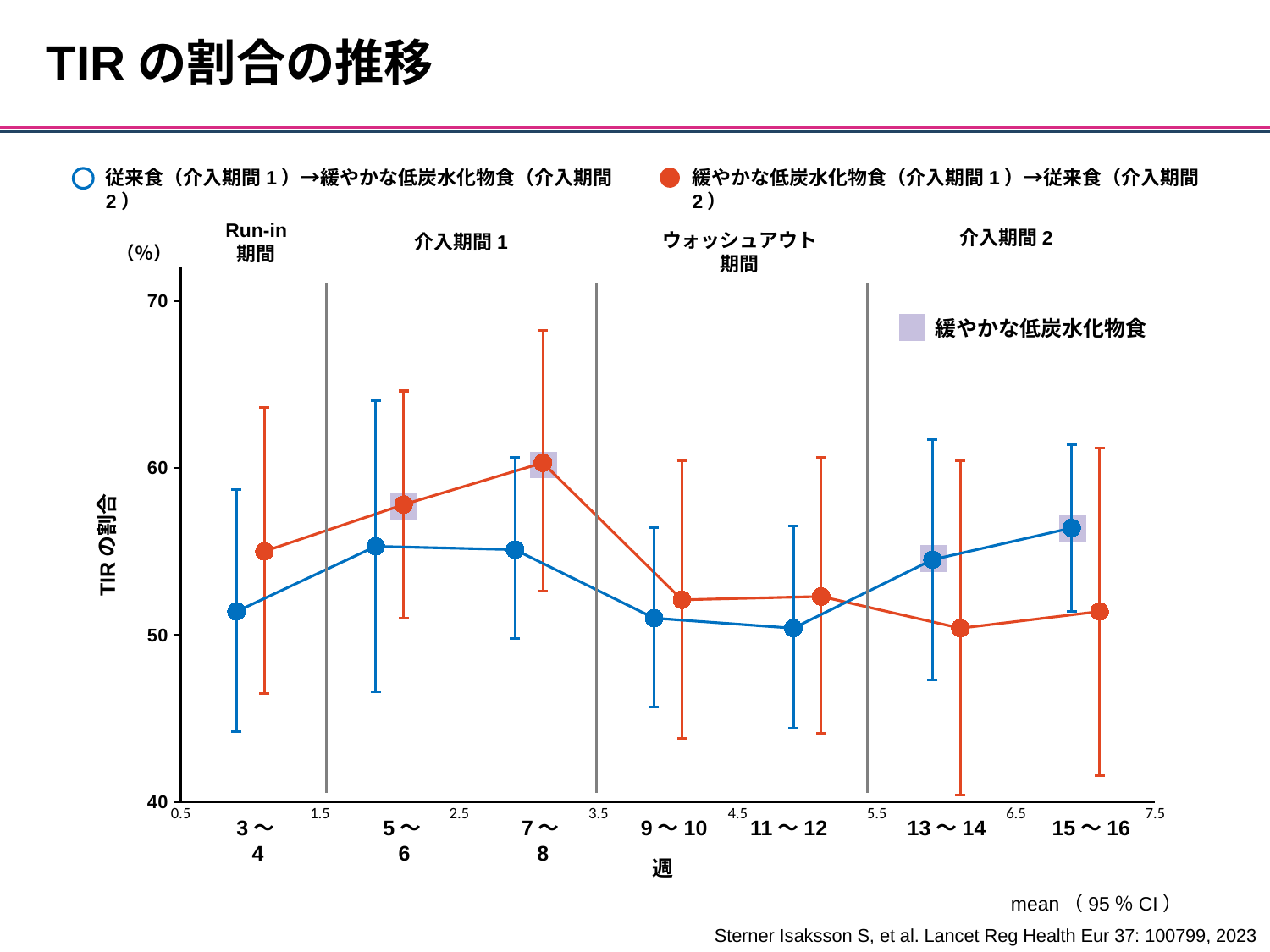

TIRの割合の推移
従来食（介入期間1）→緩やかな低炭水化物食（介入期間2）

緩やかな低炭水化物食（介入期間1）→従来食（介入期間2）

Run-in
期間
介入期間2
ウォッシュアウト期間
介入期間1
（％）

### Chart

| Category |  |  |
|---|---|---|
緩やかな低炭水化物食

TIRの割合

3～4
5～6
7～8
9～10
11～12
13～14
15～16
週
mean（95％CI）
Sterner Isaksson S, et al. Lancet Reg Health Eur 37: 100799, 2023